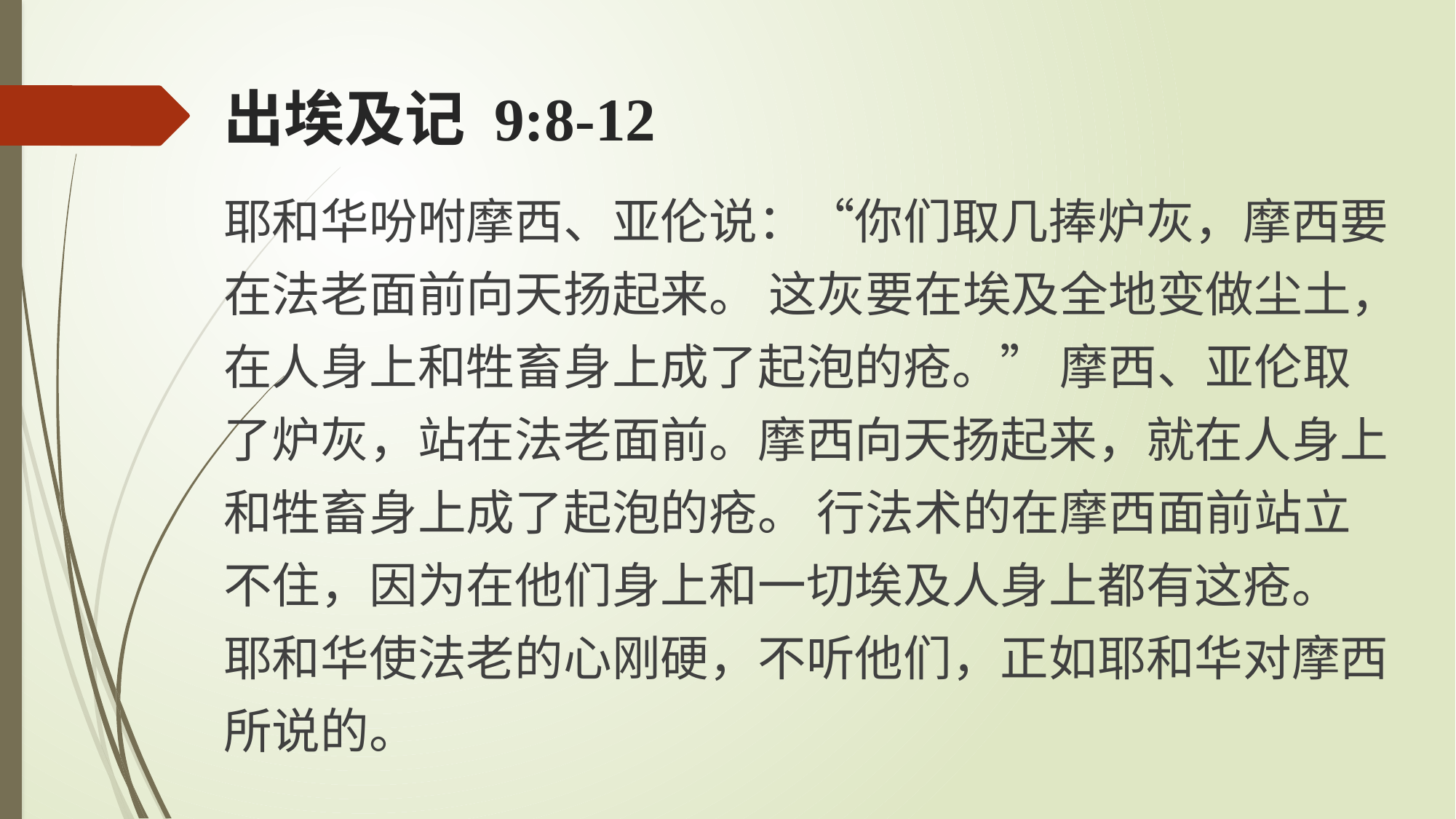

# 出埃及记 9:8-12
耶和华吩咐摩西、亚伦说：“你们取几捧炉灰，摩西要在法老面前向天扬起来。 这灰要在埃及全地变做尘土，在人身上和牲畜身上成了起泡的疮。” 摩西、亚伦取了炉灰，站在法老面前。摩西向天扬起来，就在人身上和牲畜身上成了起泡的疮。 行法术的在摩西面前站立不住，因为在他们身上和一切埃及人身上都有这疮。 耶和华使法老的心刚硬，不听他们，正如耶和华对摩西所说的。